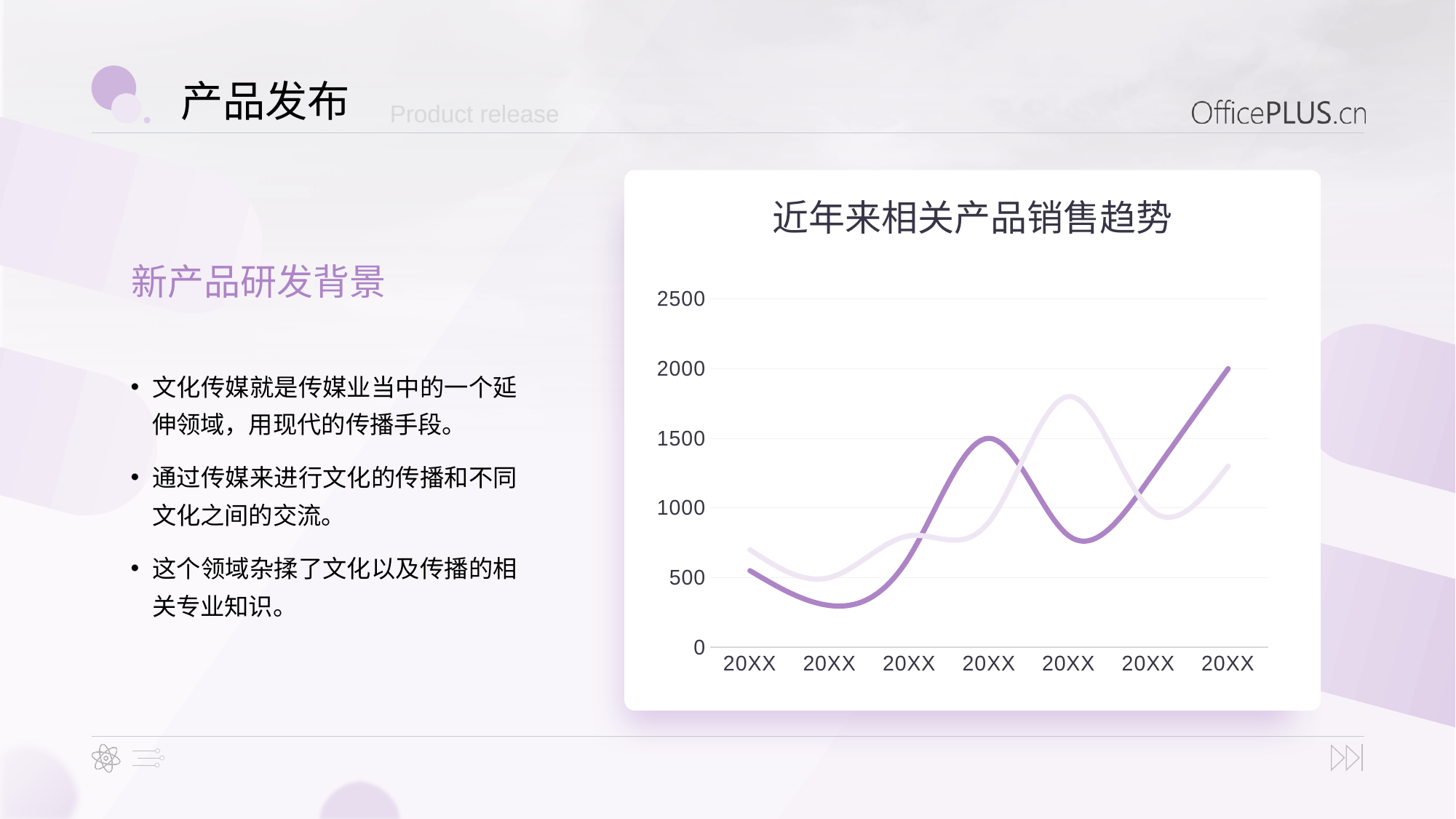

产品发布
Product release

近年来相关产品销售趋势

### Chart

| Category | 产品A | 产品B |
|---|---|---|
| 20XX | 550.0 | 700.0 |
| 20XX | 300.0 | 500.0 |
| 20XX | 650.0 | 800.0 |
| 20XX | 1500.0 | 900.0 |
| 20XX | 800.0 | 1800.0 |
| 20XX | 1200.0 | 1000.0 |
| 20XX | 2000.0 | 1300.0 |
新产品研发背景
文化传媒就是传媒业当中的一个延伸领域，用现代的传播手段。
通过传媒来进行文化的传播和不同文化之间的交流。
这个领域杂揉了文化以及传播的相关专业知识。